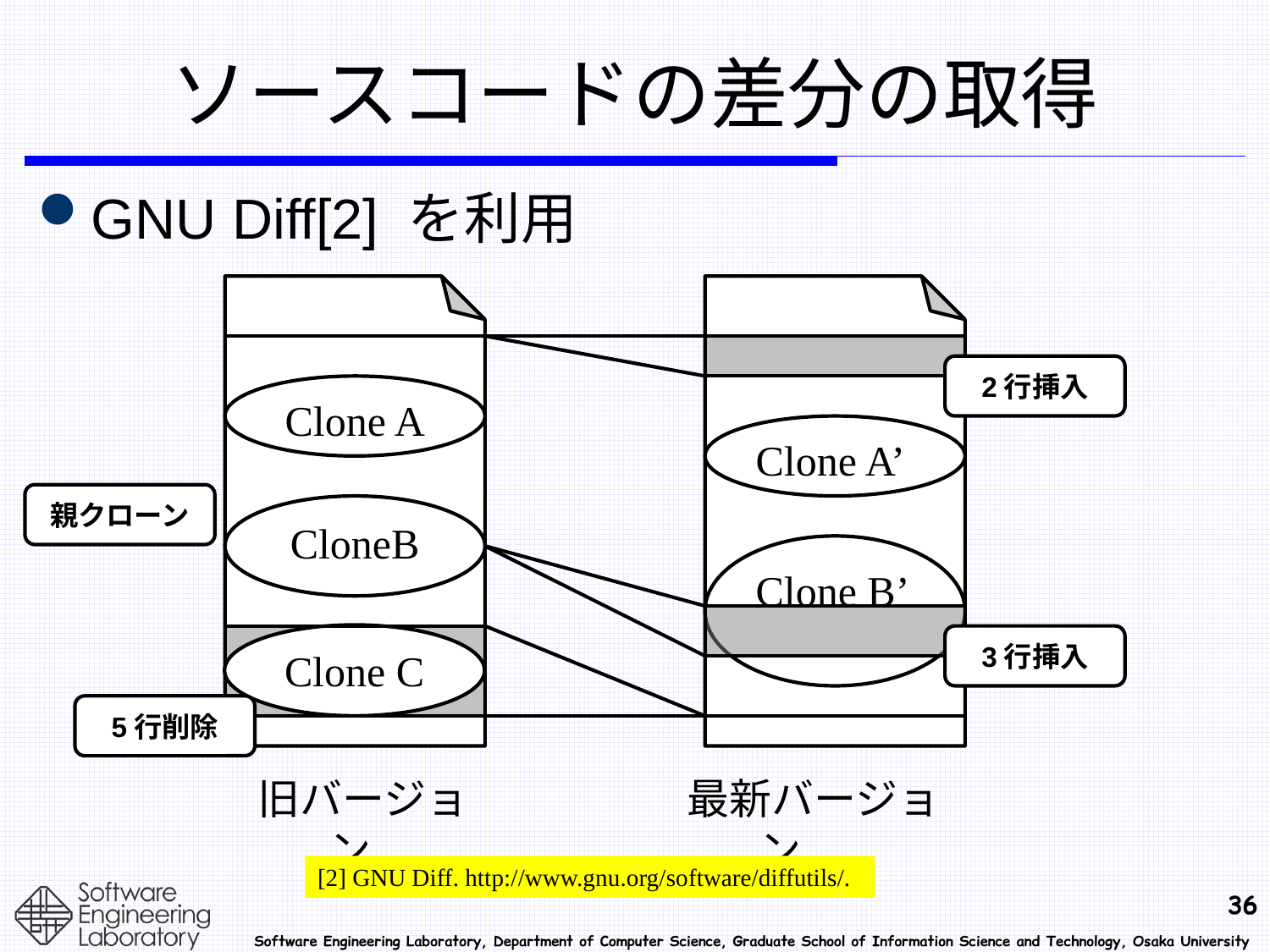

# ソースコードの差分の取得
GNU Diff[2] を利用

2行挿入
Clone A
Clone A’
親クローン
CloneB
Clone B’

Clone C

3行挿入
5行削除
旧バージョン
最新バージョン
[2] GNU Diff. http://www.gnu.org/software/diffutils/.